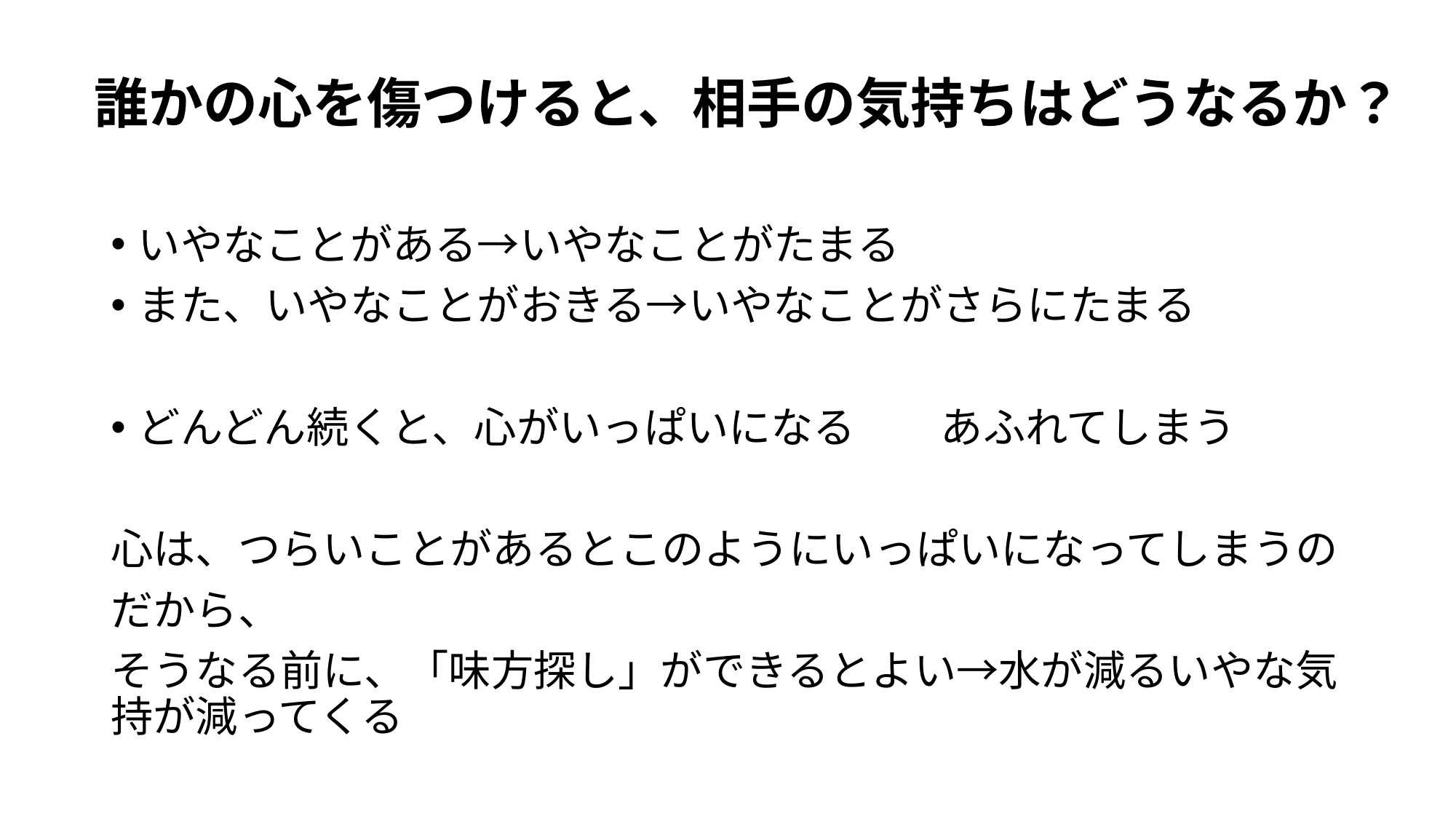

# 誰かの心を傷つけると、相手の気持ちはどうなるか？
いやなことがある→いやなことがたまる
また、いやなことがおきる→いやなことがさらにたまる

どんどん続くと、心がいっぱいになる　　あふれてしまう

心は、つらいことがあるとこのようにいっぱいになってしまうの
だから、
そうなる前に、「味方探し」ができるとよい→水が減るいやな気持が減ってくる